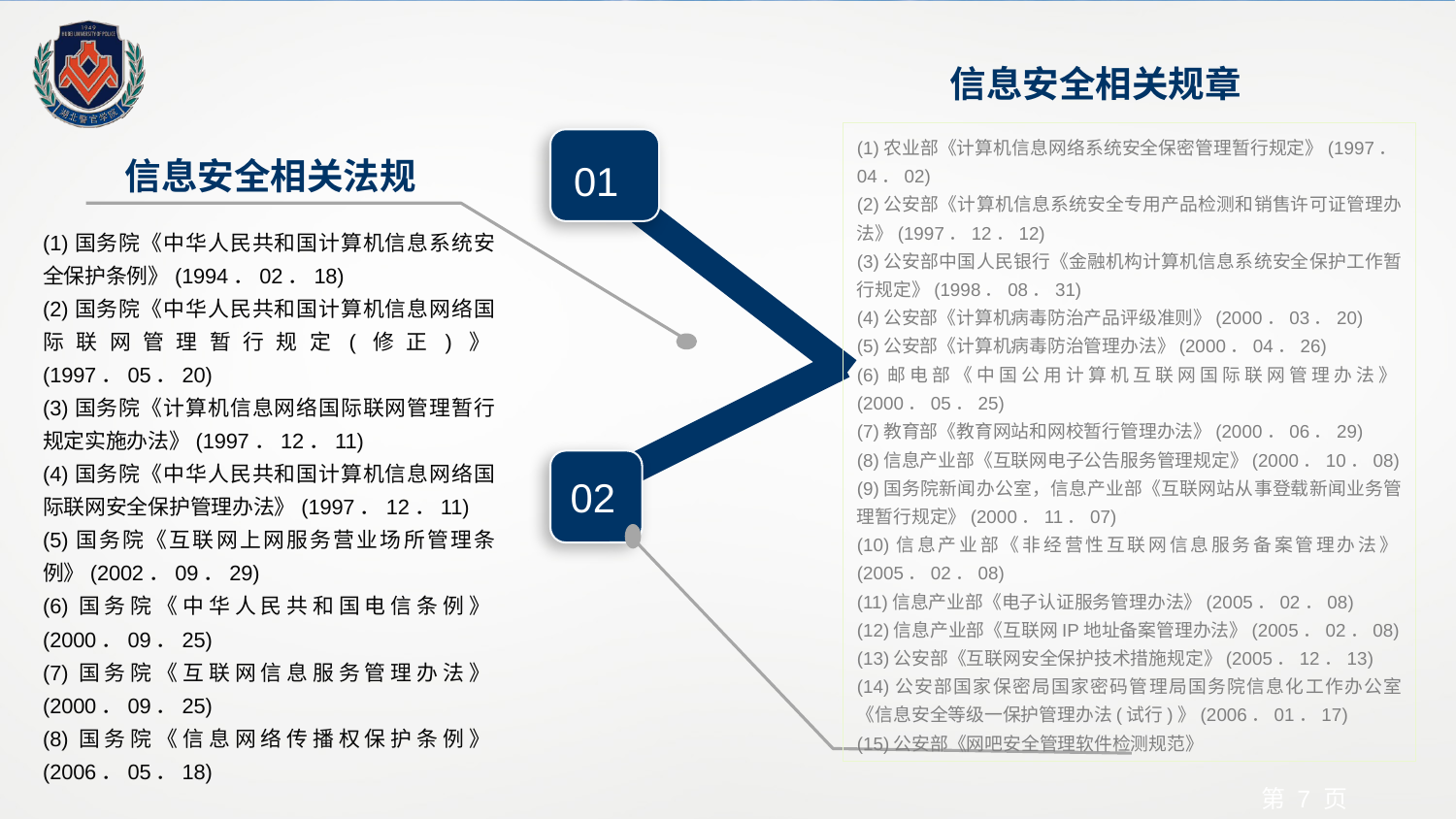

信息安全相关规章
(1)农业部《计算机信息网络系统安全保密管理暂行规定》(1997．04．02)
(2)公安部《计算机信息系统安全专用产品检测和销售许可证管理办法》(1997．12．12)
(3)公安部中国人民银行《金融机构计算机信息系统安全保护工作暂行规定》(1998．08．31)
(4)公安部《计算机病毒防治产品评级准则》(2000．03．20)
(5)公安部《计算机病毒防治管理办法》(2000．04．26)
(6)邮电部《中国公用计算机互联网国际联网管理办法》(2000．05．25)
(7)教育部《教育网站和网校暂行管理办法》(2000．06．29)
(8)信息产业部《互联网电子公告服务管理规定》(2000．10．08)
(9)国务院新闻办公室，信息产业部《互联网站从事登载新闻业务管理暂行规定》(2000．11．07)
(10)信息产业部《非经营性互联网信息服务备案管理办法》(2005．02．08)
(11)信息产业部《电子认证服务管理办法》(2005．02．08)
(12)信息产业部《互联网IP地址备案管理办法》(2005．02．08)
(13)公安部《互联网安全保护技术措施规定》(2005．12．13)
(14)公安部国家保密局国家密码管理局国务院信息化工作办公室《信息安全等级一保护管理办法(试行)》(2006．01．17)
(15)公安部《网吧安全管理软件检测规范》

01
信息安全相关法规

(1)国务院《中华人民共和国计算机信息系统安全保护条例》(1994．02．18)
(2)国务院《中华人民共和国计算机信息网络国际联网管理暂行规定(修正)》(1997．05．20)
(3)国务院《计算机信息网络国际联网管理暂行规定实施办法》(1997．12．11)
(4)国务院《中华人民共和国计算机信息网络国际联网安全保护管理办法》(1997．12．11)
(5)国务院《互联网上网服务营业场所管理条例》(2002．09．29)
(6)国务院《中华人民共和国电信条例》(2000．09．25)
(7)国务院《互联网信息服务管理办法》(2000．09．25)
(8)国务院《信息网络传播权保护条例》(2006．05．18)

02